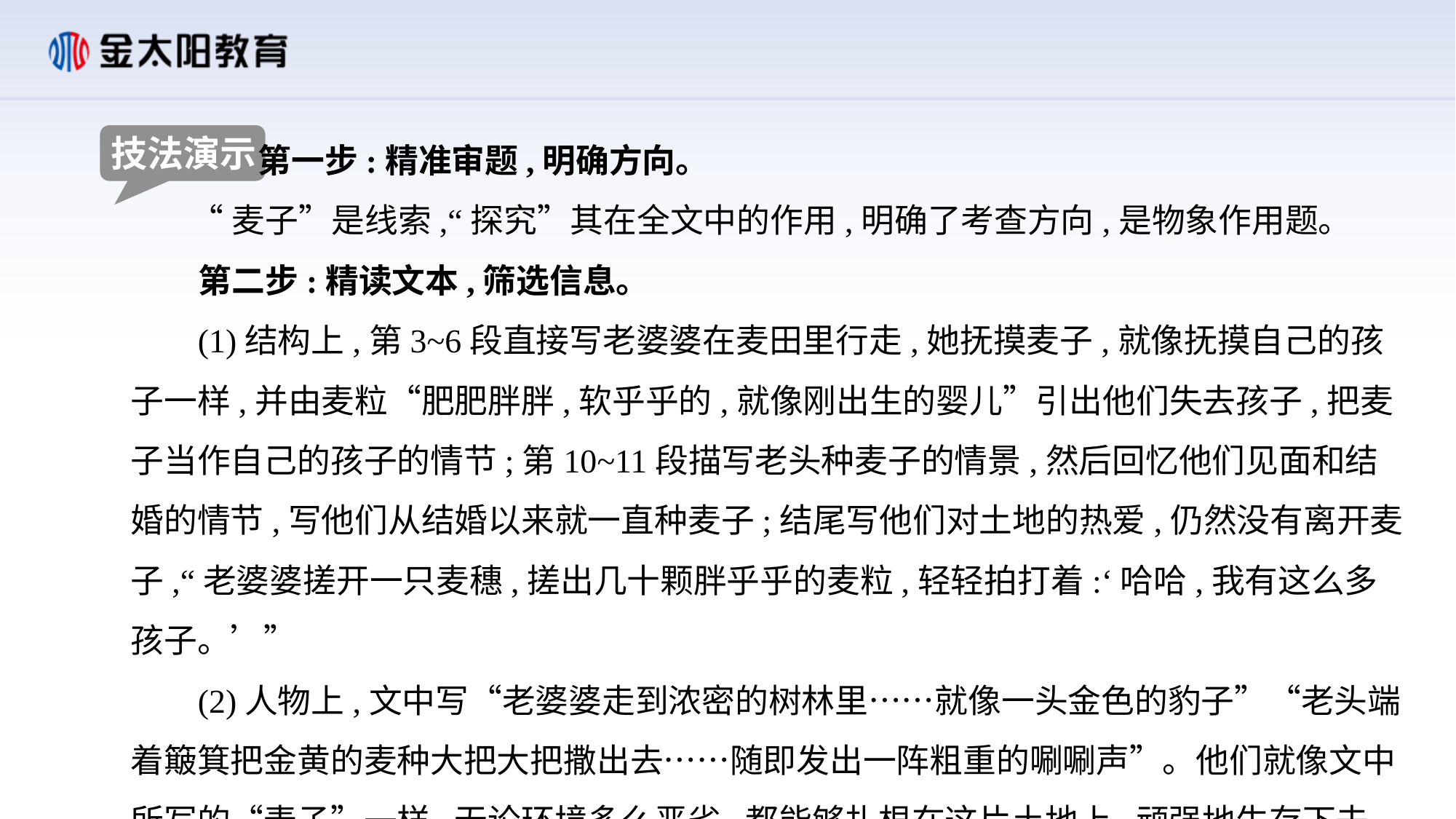

第一步:精准审题,明确方向。
        “麦子”是线索,“探究”其在全文中的作用,明确了考查方向,是物象作用题。
        第二步:精读文本,筛选信息。
        (1)结构上,第3~6段直接写老婆婆在麦田里行走,她抚摸麦子,就像抚摸自己的孩子一样,并由麦粒“肥肥胖胖,软乎乎的,就像刚出生的婴儿”引出他们失去孩子,把麦子当作自己的孩子的情节;第10~11段描写老头种麦子的情景,然后回忆他们见面和结婚的情节,写他们从结婚以来就一直种麦子;结尾写他们对土地的热爱,仍然没有离开麦子,“老婆婆搓开一只麦穗,搓出几十颗胖乎乎的麦粒,轻轻拍打着:‘哈哈,我有这么多孩子。’”
        (2)人物上,文中写“老婆婆走到浓密的树林里……就像一头金色的豹子”“老头端着簸箕把金黄的麦种大把大把撒出去……随即发出一阵粗重的唰唰声”。他们就像文中所写的“麦子”一样,无论环境多么恶劣,都能够扎根在这片土地上,顽强地生存下去。